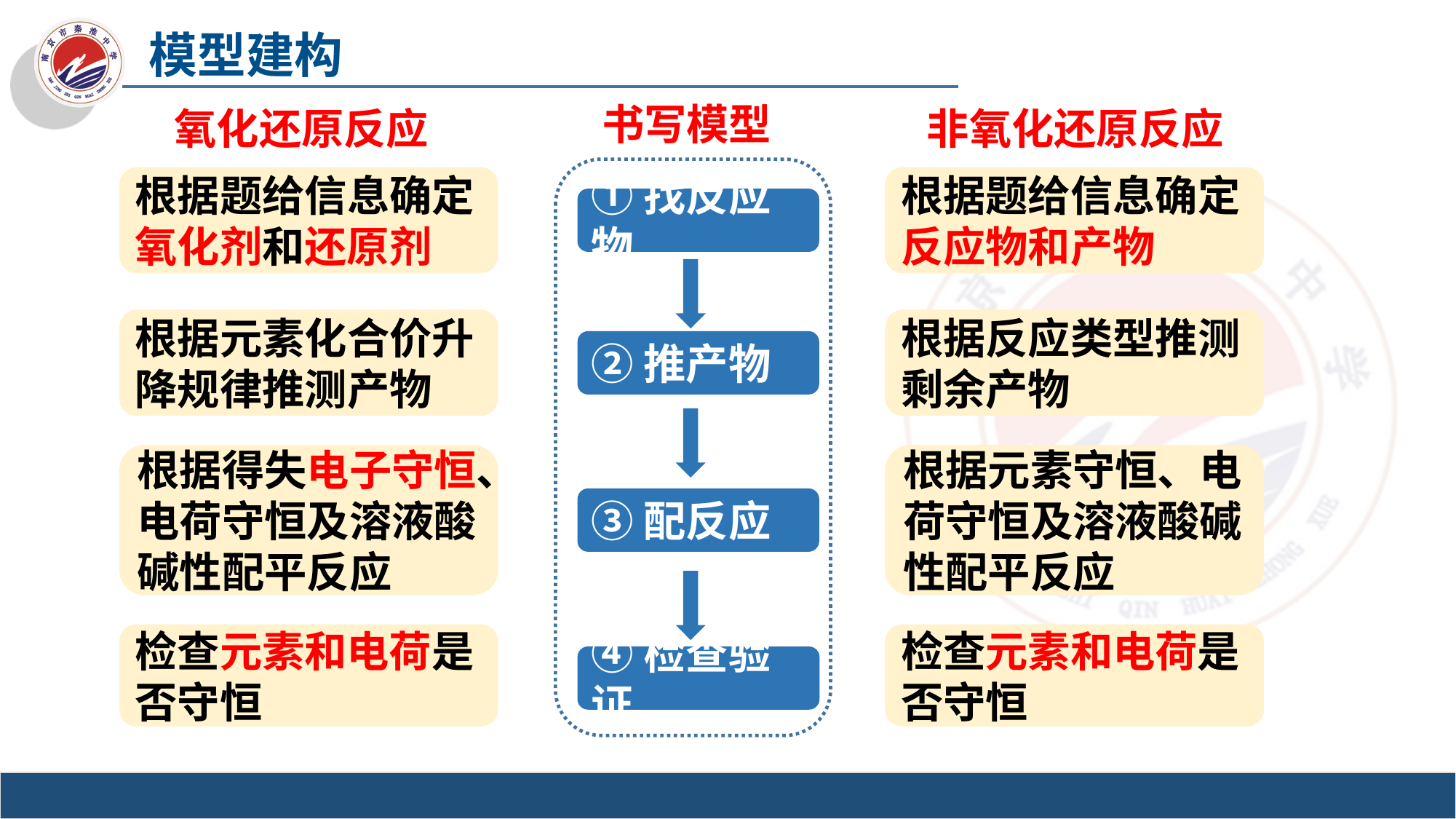

模型建构
书写模型
氧化还原反应
非氧化还原反应

根据题给信息确定氧化剂和还原剂
根据题给信息确定反应物和产物
①找反应物

根据元素化合价升降规律推测产物
根据反应类型推测剩余产物
②推产物

根据得失电子守恒、电荷守恒及溶液酸碱性配平反应
根据元素守恒、电荷守恒及溶液酸碱性配平反应
③配反应

检查元素和电荷是否守恒
检查元素和电荷是否守恒
④检查验证